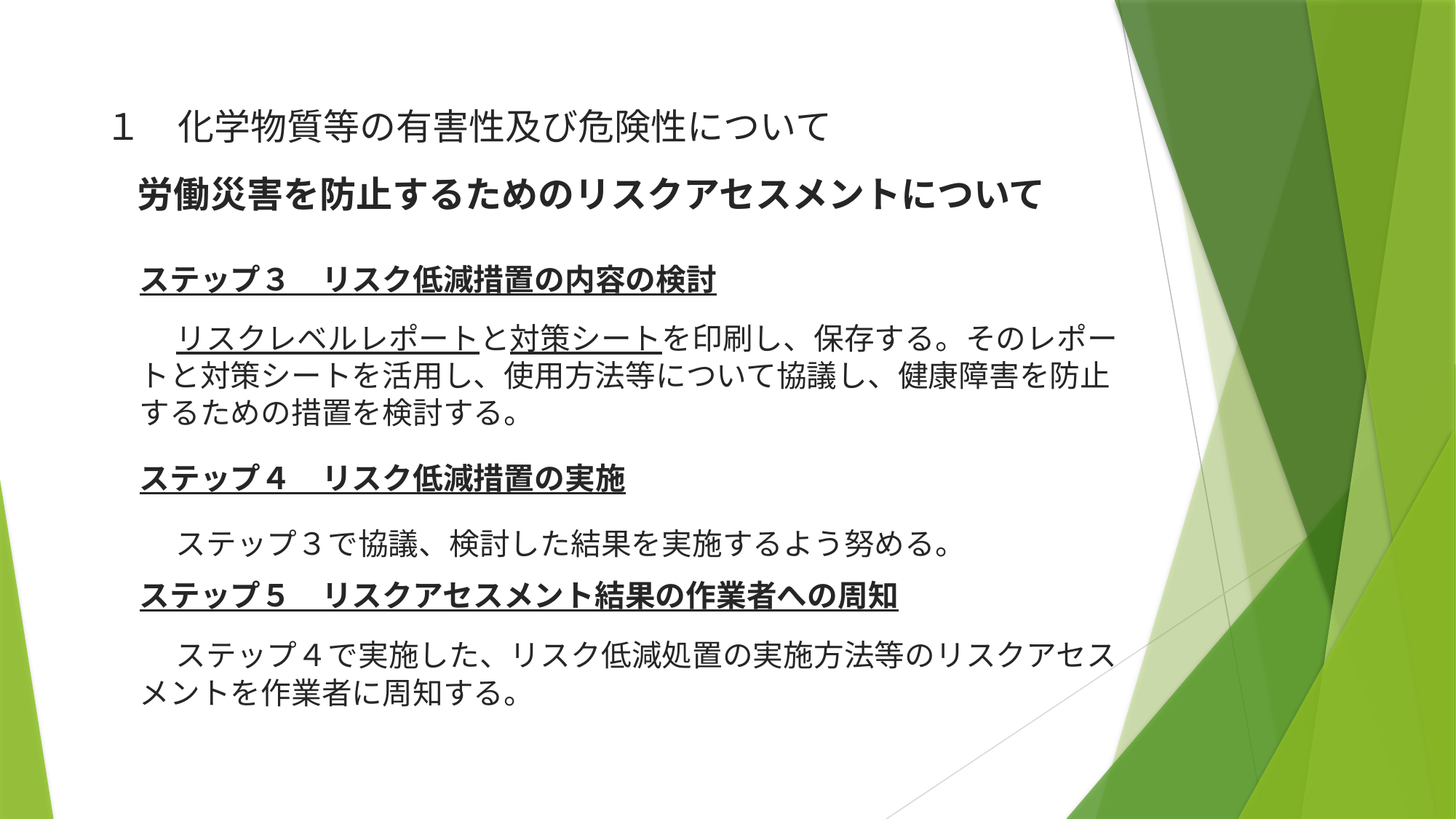

１　化学物質等の有害性及び危険性について
　労働災害を防止するためのリスクアセスメントについて
ステップ３　リスク低減措置の内容の検討
　リスクレベルレポートと対策シートを印刷し、保存する。そのレポートと対策シートを活用し、使用方法等について協議し、健康障害を防止するための措置を検討する。
ステップ４　リスク低減措置の実施
　ステップ３で協議、検討した結果を実施するよう努める。
ステップ５　リスクアセスメント結果の作業者への周知
　ステップ４で実施した、リスク低減処置の実施方法等のリスクアセスメントを作業者に周知する。